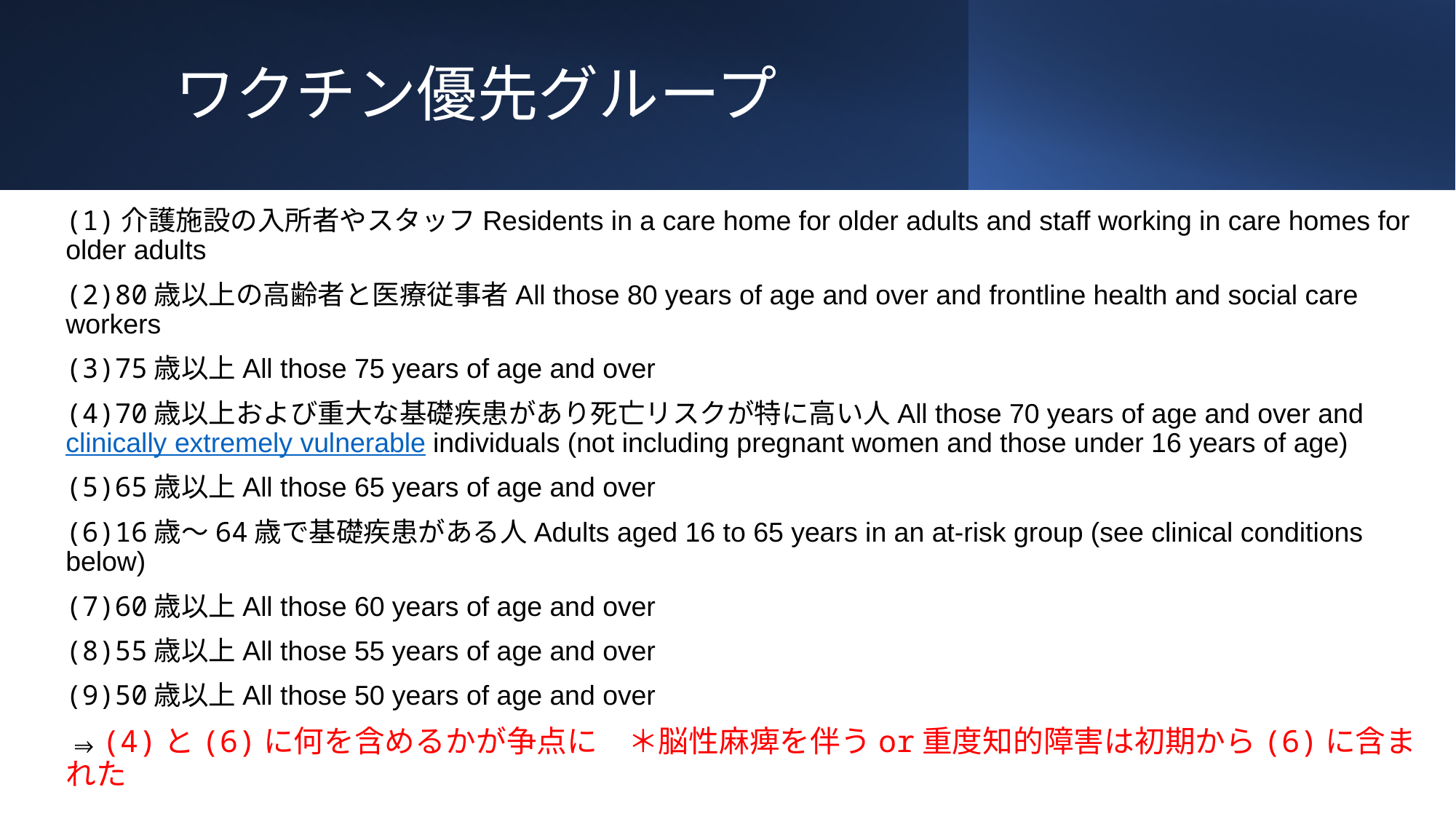

# ワクチン優先グループ
(1)介護施設の入所者やスタッフResidents in a care home for older adults and staff working in care homes for older adults
(2)80歳以上の高齢者と医療従事者All those 80 years of age and over and frontline health and social care workers
(3)75歳以上All those 75 years of age and over
(4)70歳以上および重大な基礎疾患があり死亡リスクが特に高い人All those 70 years of age and over and clinically extremely vulnerable individuals (not including pregnant women and those under 16 years of age)
(5)65歳以上All those 65 years of age and over
(6)16歳～64歳で基礎疾患がある人Adults aged 16 to 65 years in an at-risk group (see clinical conditions below)
(7)60歳以上All those 60 years of age and over
(8)55歳以上All those 55 years of age and over
(9)50歳以上All those 50 years of age and over
⇒(4)と(6)に何を含めるかが争点に　＊脳性麻痺を伴うor重度知的障害は初期から(6)に含まれた